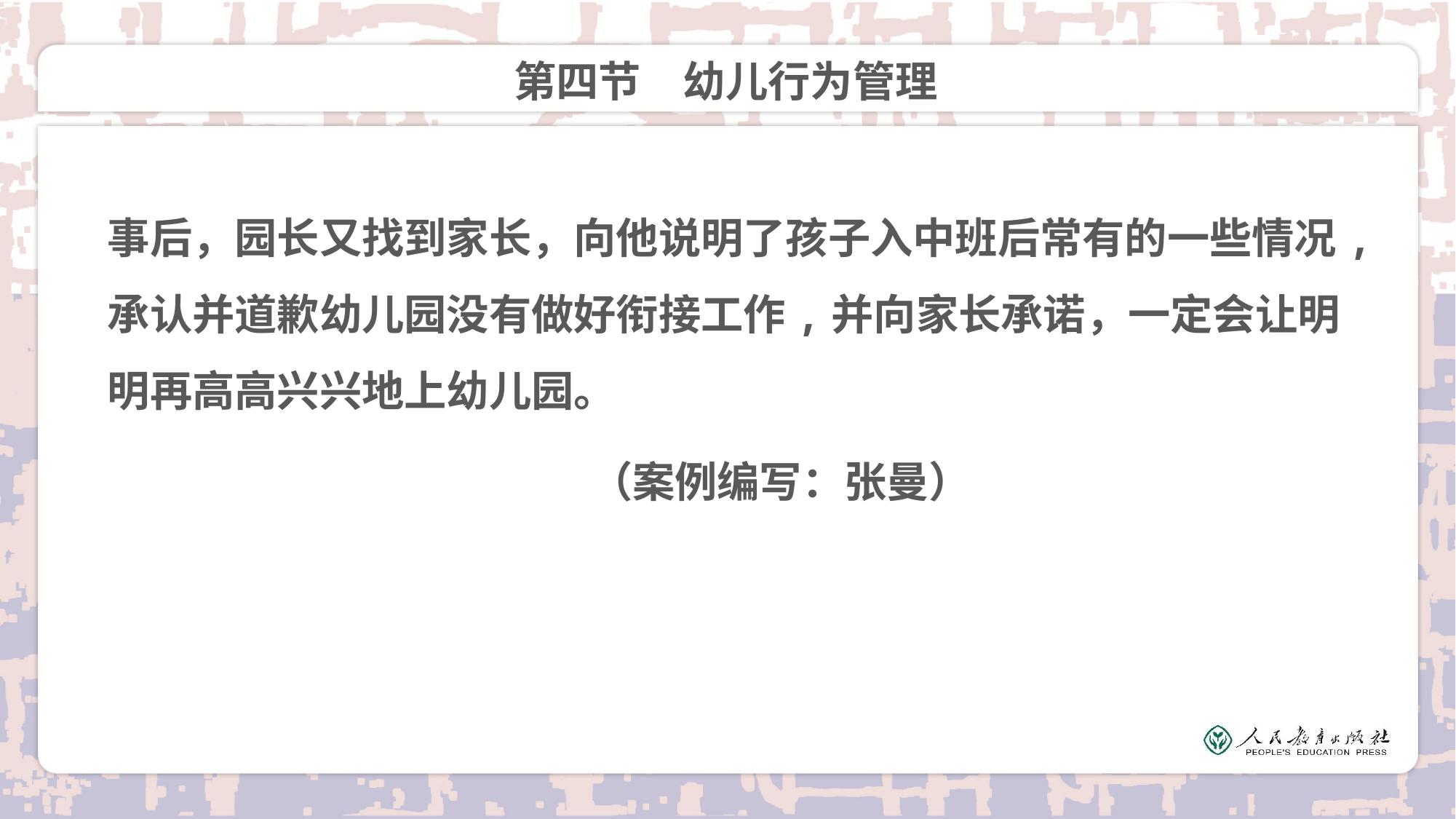

# 第四节　幼儿行为管理
事后，园长又找到家长，向他说明了孩子入中班后常有的一些情况,承认并道歉幼儿园没有做好衔接工作,并向家长承诺，一定会让明明再高高兴兴地上幼儿园。
                                                 （案例编写：张曼）